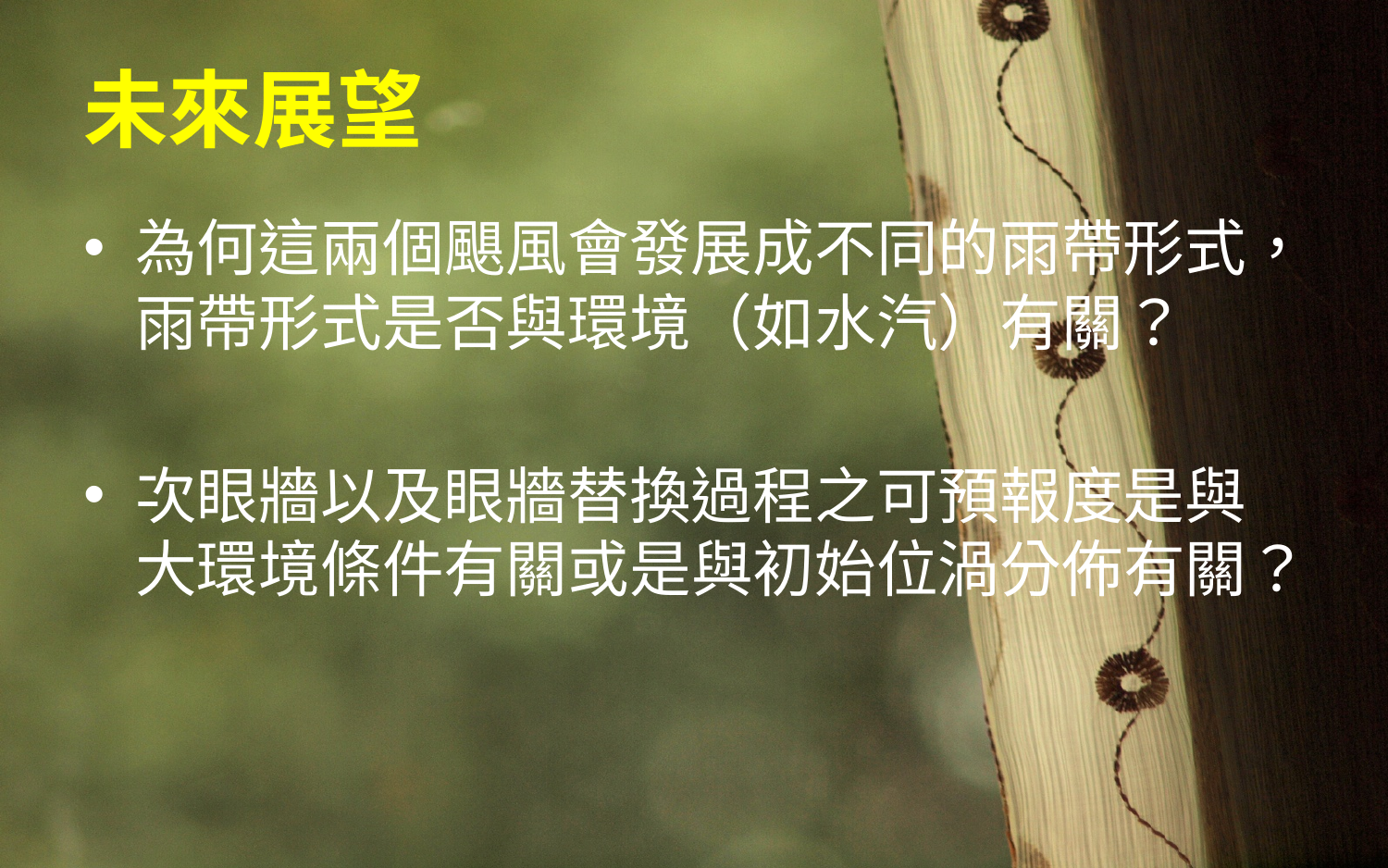

# 未來展望
為何這兩個颶風會發展成不同的雨帶形式，雨帶形式是否與環境（如水汽）有關？

次眼牆以及眼牆替換過程之可預報度是與大環境條件有關或是與初始位渦分佈有關？